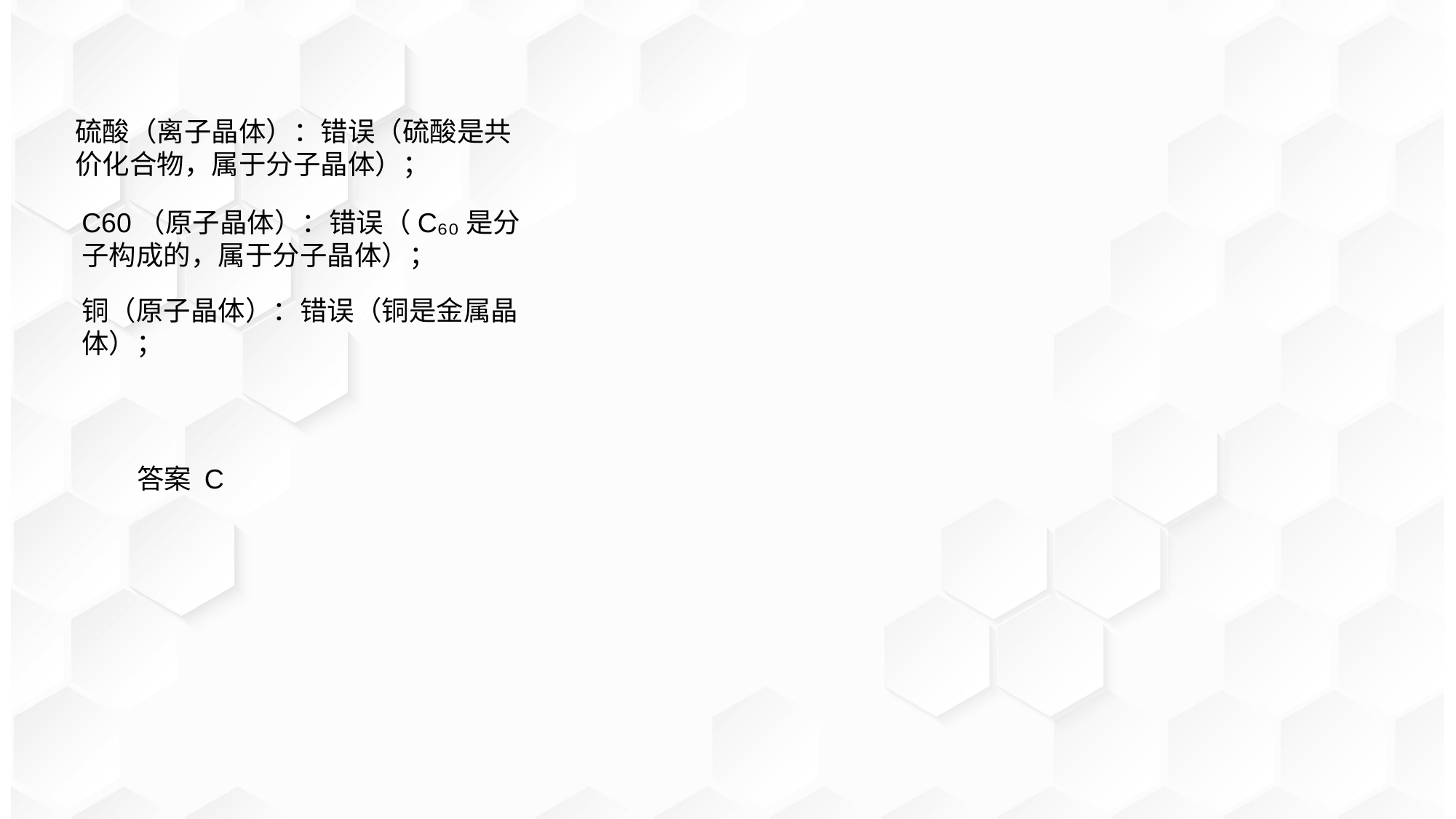

硫酸（离子晶体）：错误（硫酸是共价化合物，属于分子晶体）；
C60（原子晶体）：错误（C₆₀是分子构成的，属于分子晶体）；
铜（原子晶体）：错误（铜是金属晶体）；
答案 C